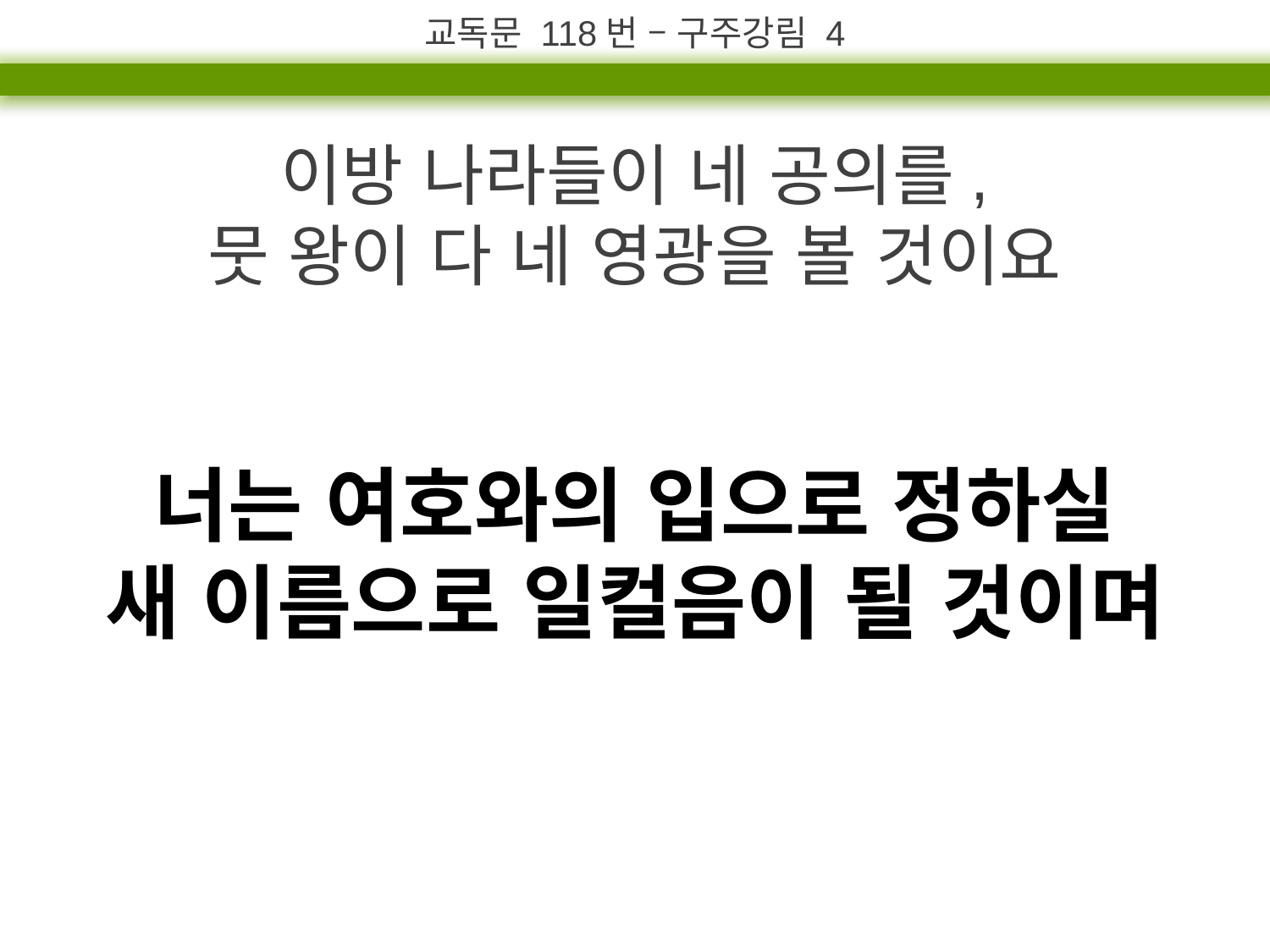

교독문 118번 – 구주강림 4

이방 나라들이 네 공의를,
뭇 왕이 다 네 영광을 볼 것이요
너는 여호와의 입으로 정하실
새 이름으로 일컬음이 될 것이며